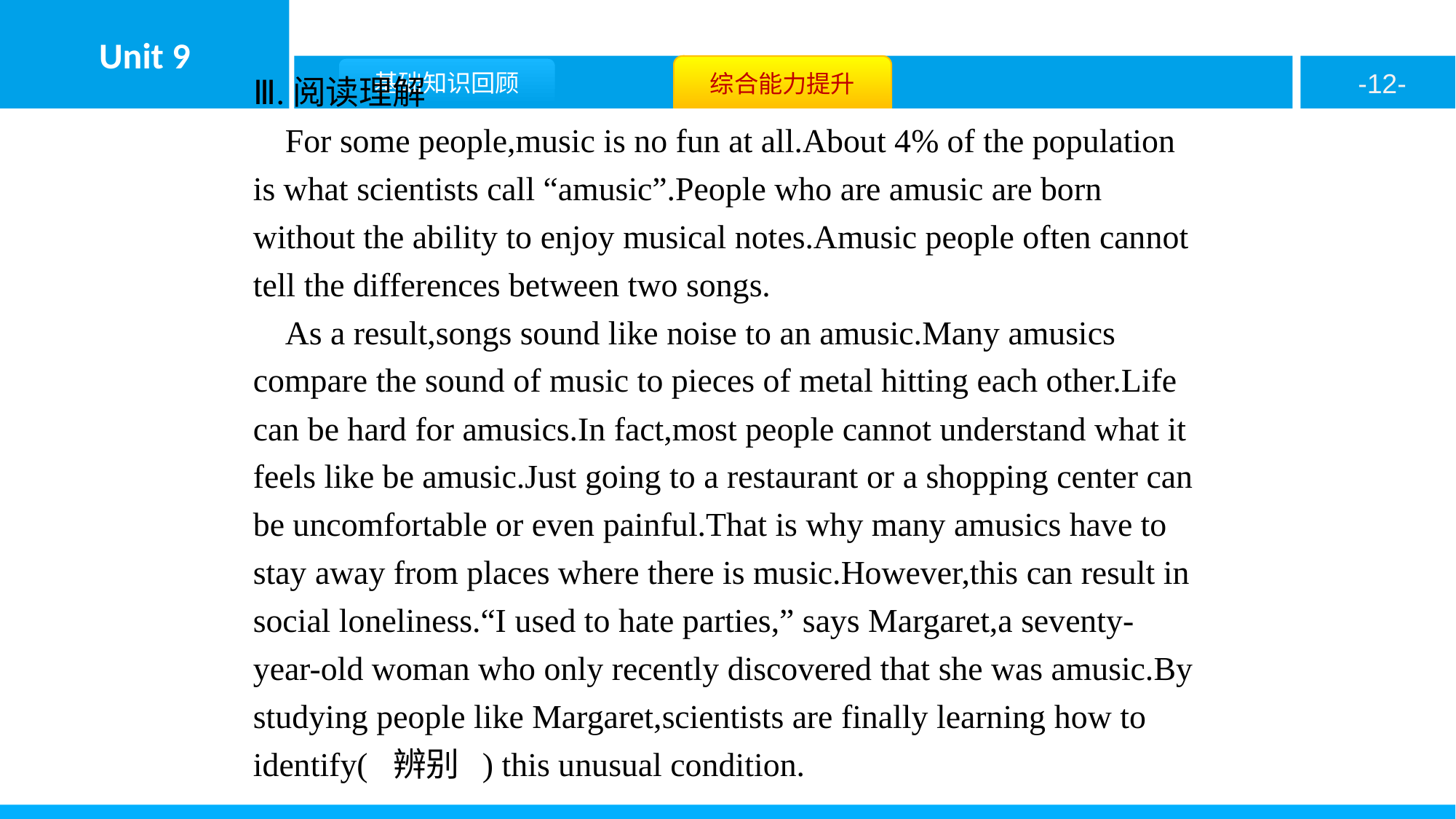

Ⅲ.阅读理解
For some people,music is no fun at all.About 4% of the population is what scientists call “amusic”.People who are amusic are born without the ability to enjoy musical notes.Amusic people often cannot tell the differences between two songs.
As a result,songs sound like noise to an amusic.Many amusics compare the sound of music to pieces of metal hitting each other.Life can be hard for amusics.In fact,most people cannot understand what it feels like be amusic.Just going to a restaurant or a shopping center can be uncomfortable or even painful.That is why many amusics have to stay away from places where there is music.However,this can result in social loneliness.“I used to hate parties,” says Margaret,a seventy-year-old woman who only recently discovered that she was amusic.By studying people like Margaret,scientists are finally learning how to identify(  辨别  ) this unusual condition.